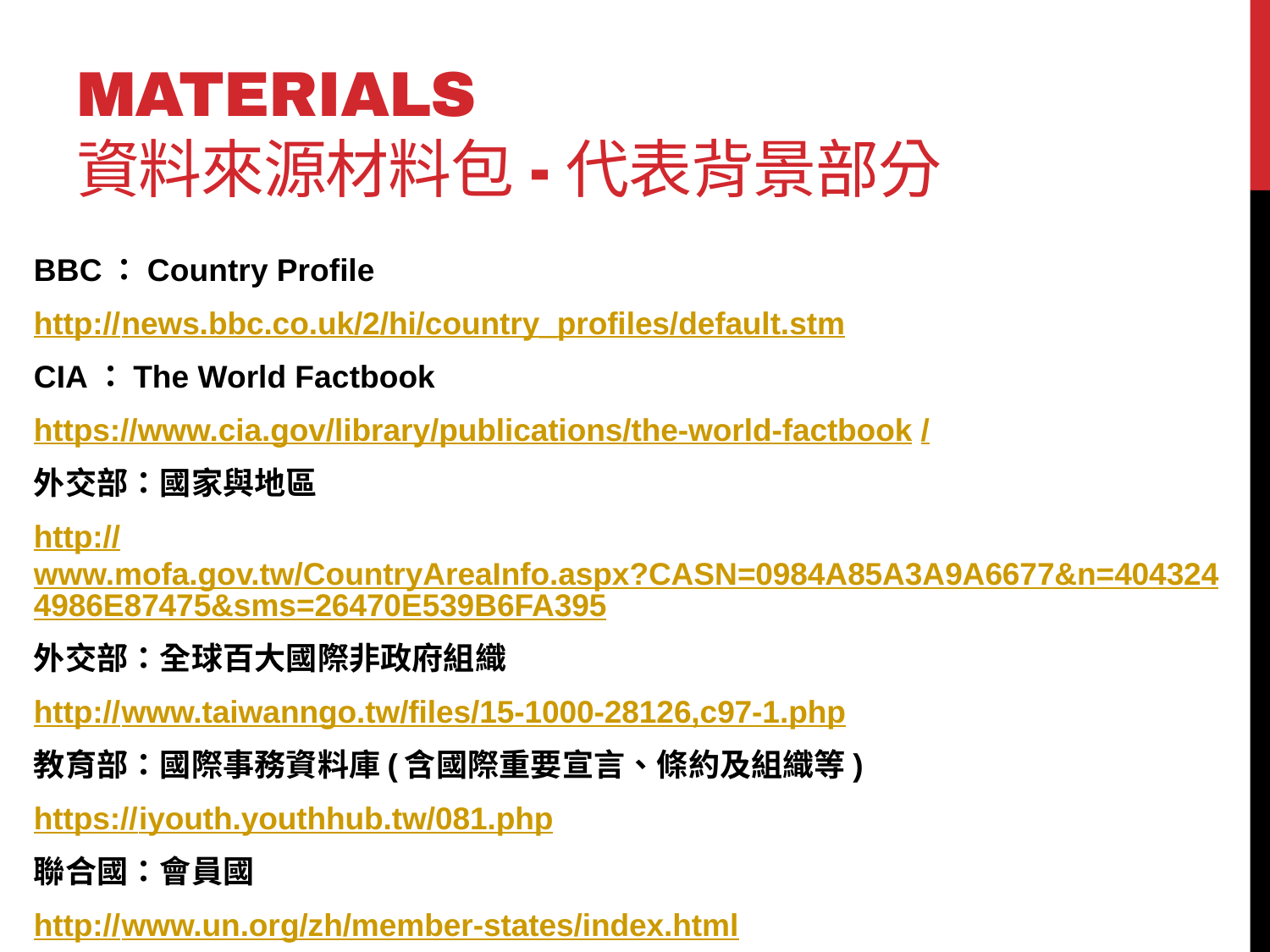

# Materials 資料來源材料包-代表背景部分
BBC：Country Profile
http://news.bbc.co.uk/2/hi/country_profiles/default.stm
CIA：The World Factbook
https://www.cia.gov/library/publications/the-world-factbook/
外交部：國家與地區
http://www.mofa.gov.tw/CountryAreaInfo.aspx?CASN=0984A85A3A9A6677&n=4043244986E87475&sms=26470E539B6FA395
外交部：全球百大國際非政府組織
http://www.taiwanngo.tw/files/15-1000-28126,c97-1.php
教育部：國際事務資料庫(含國際重要宣言、條約及組織等)
https://iyouth.youthhub.tw/081.php
聯合國：會員國
http://www.un.org/zh/member-states/index.html